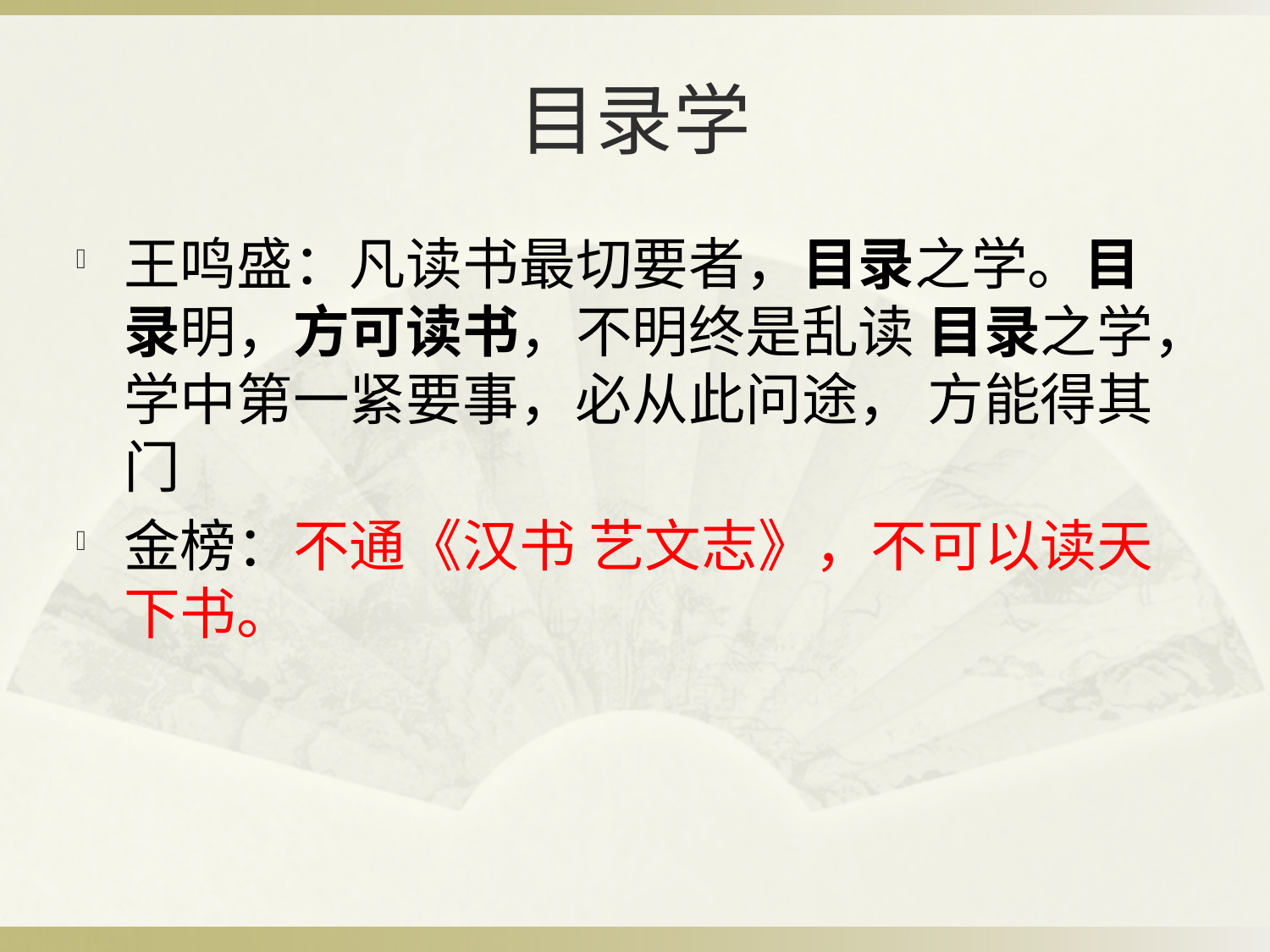

# 目录学
王鸣盛：凡读书最切要者，目录之学。目录明，方可读书，不明终是乱读 目录之学，学中第一紧要事，必从此问途， 方能得其门
金榜：不通《汉书 艺文志》，不可以读天下书。